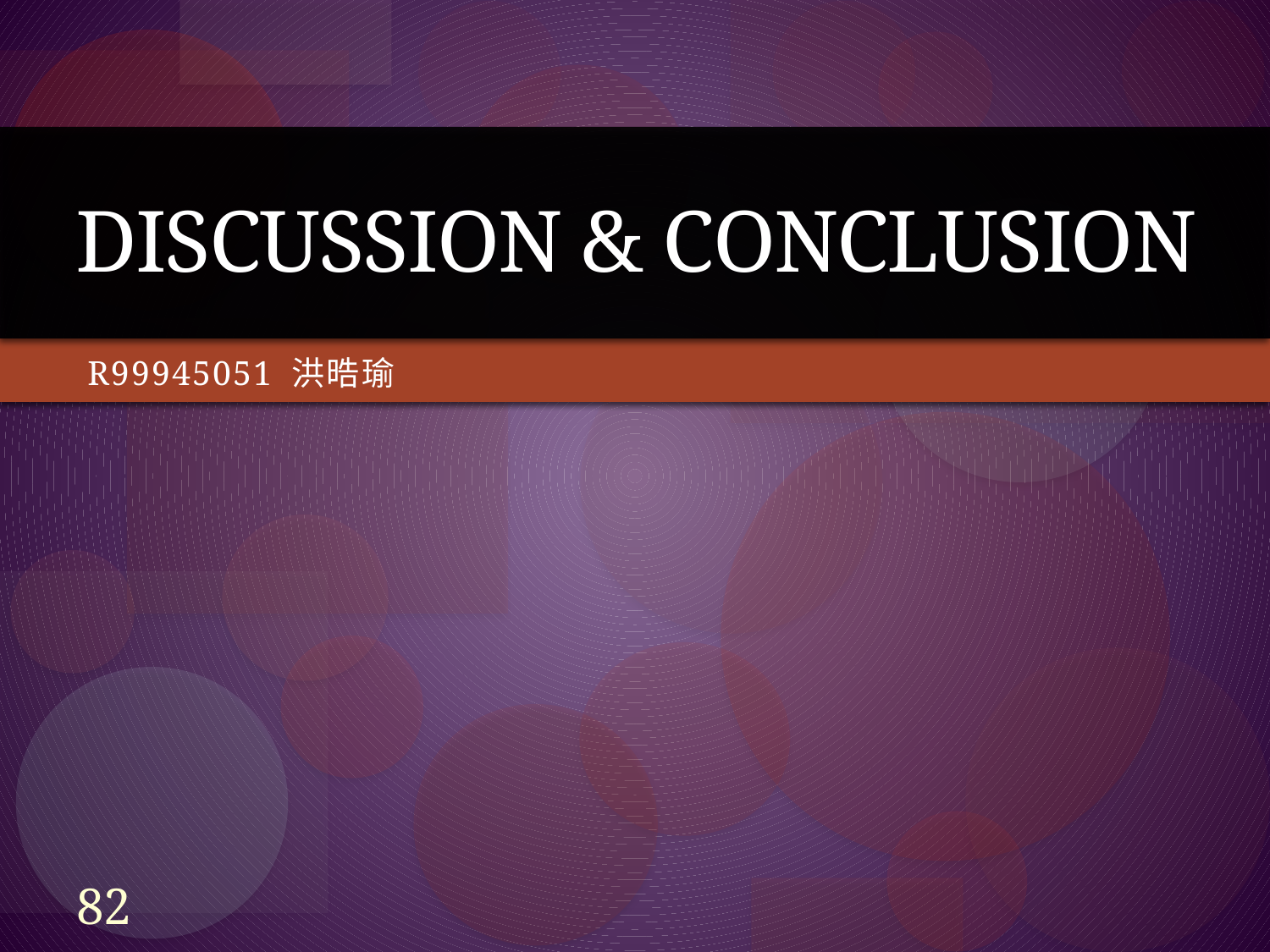

# Discussion & Conclusion
R99945051 洪晧瑜
82